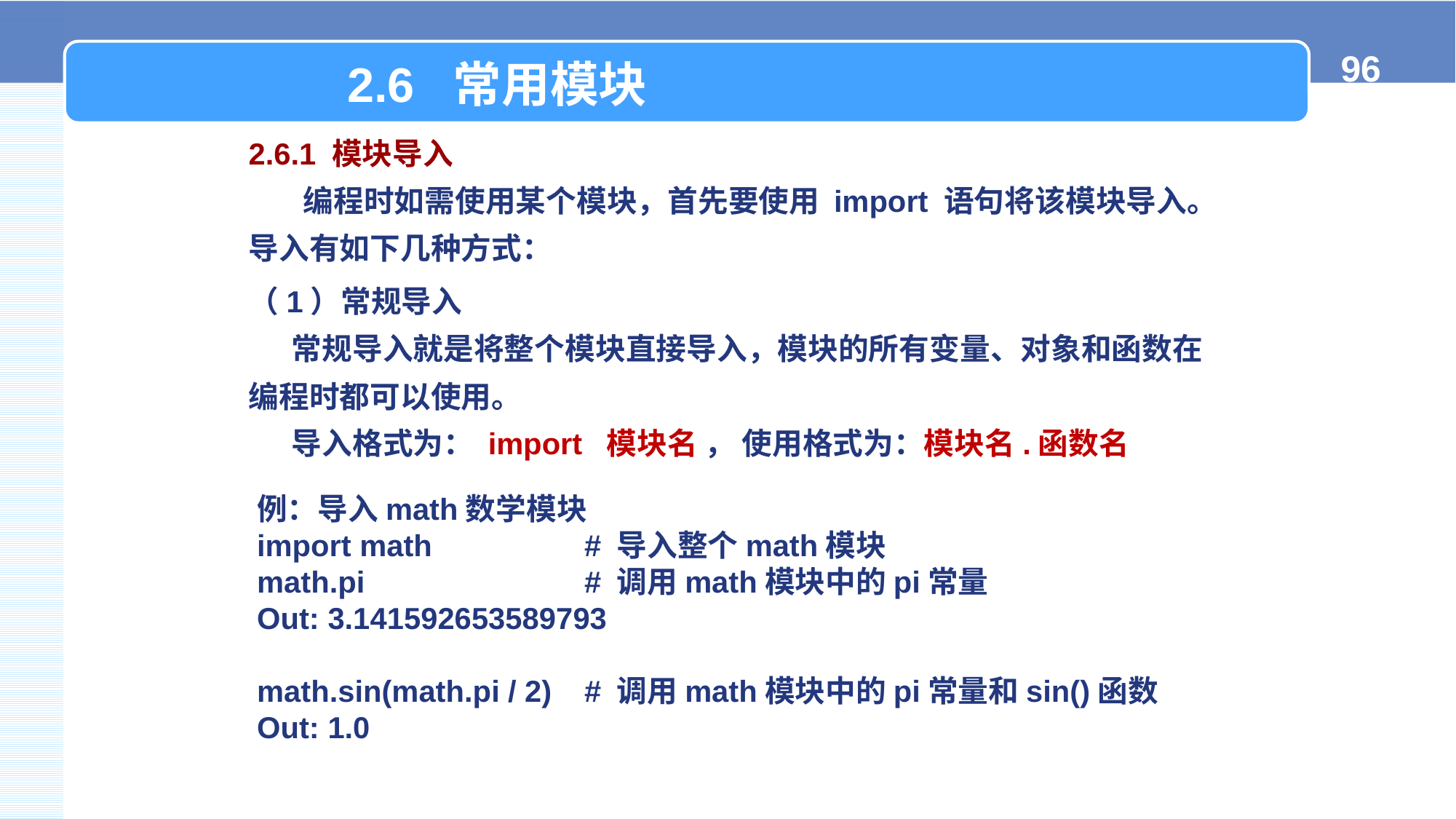

2.6  常用模块
2.6.1 模块导入
编程时如需使用某个模块，首先要使用 import 语句将该模块导入。导入有如下几种方式：
（1）常规导入
常规导入就是将整个模块直接导入，模块的所有变量、对象和函数在编程时都可以使用。
导入格式为： import  模块名 ， 使用格式为：模块名.函数名
例：导入math数学模块
import math		# 导入整个math模块
math.pi			# 调用math模块中的pi常量
Out: 3.141592653589793

math.sin(math.pi / 2)	# 调用math模块中的pi常量和sin()函数
Out: 1.0